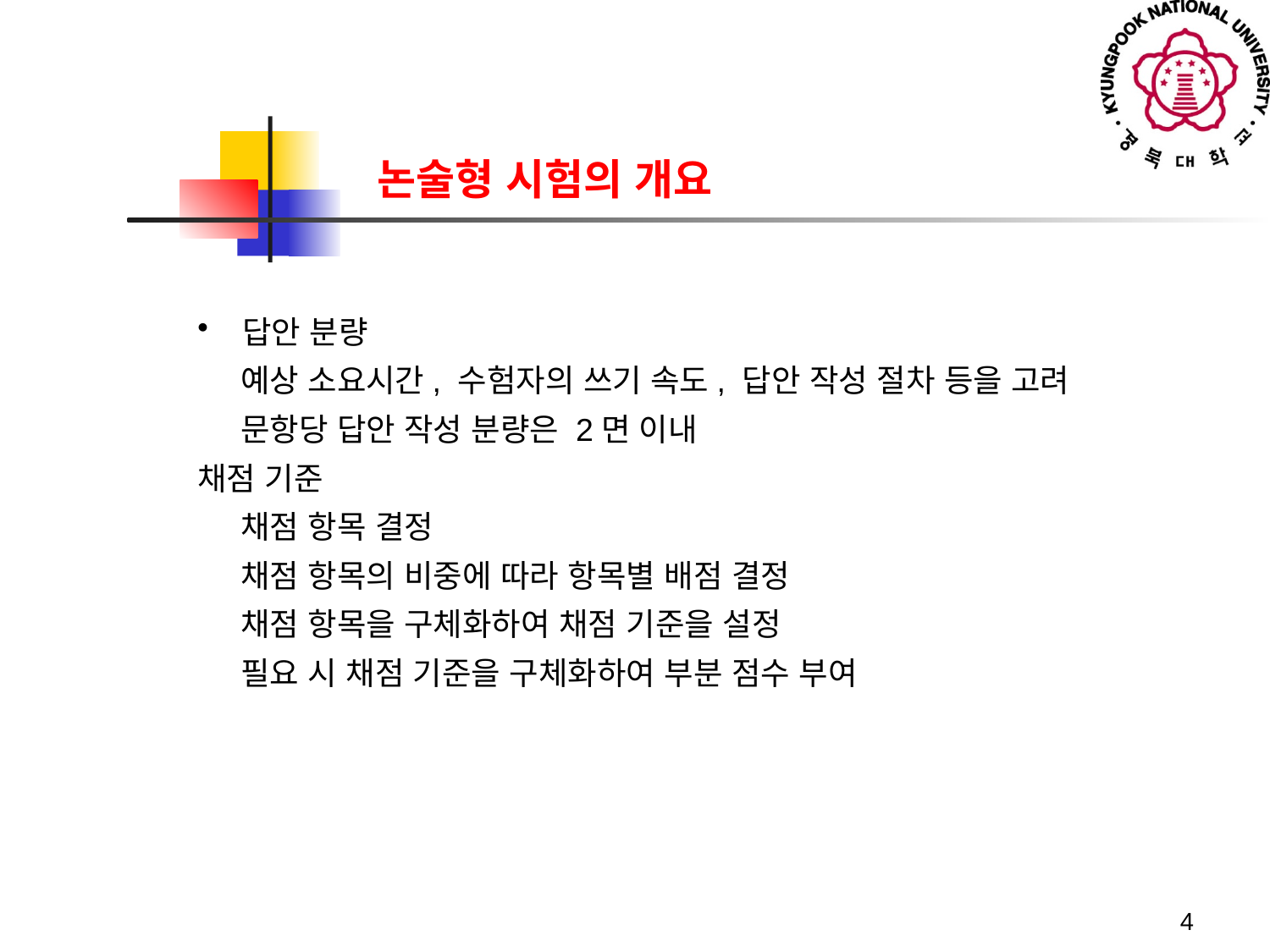

논술형 시험의 개요
 답안 분량
    예상 소요시간, 수험자의 쓰기 속도, 답안 작성 절차 등을 고려
    문항당 답안 작성 분량은 2면 이내
채점 기준
    채점 항목 결정
    채점 항목의 비중에 따라 항목별 배점 결정
    채점 항목을 구체화하여 채점 기준을 설정
    필요 시 채점 기준을 구체화하여 부분 점수 부여
4